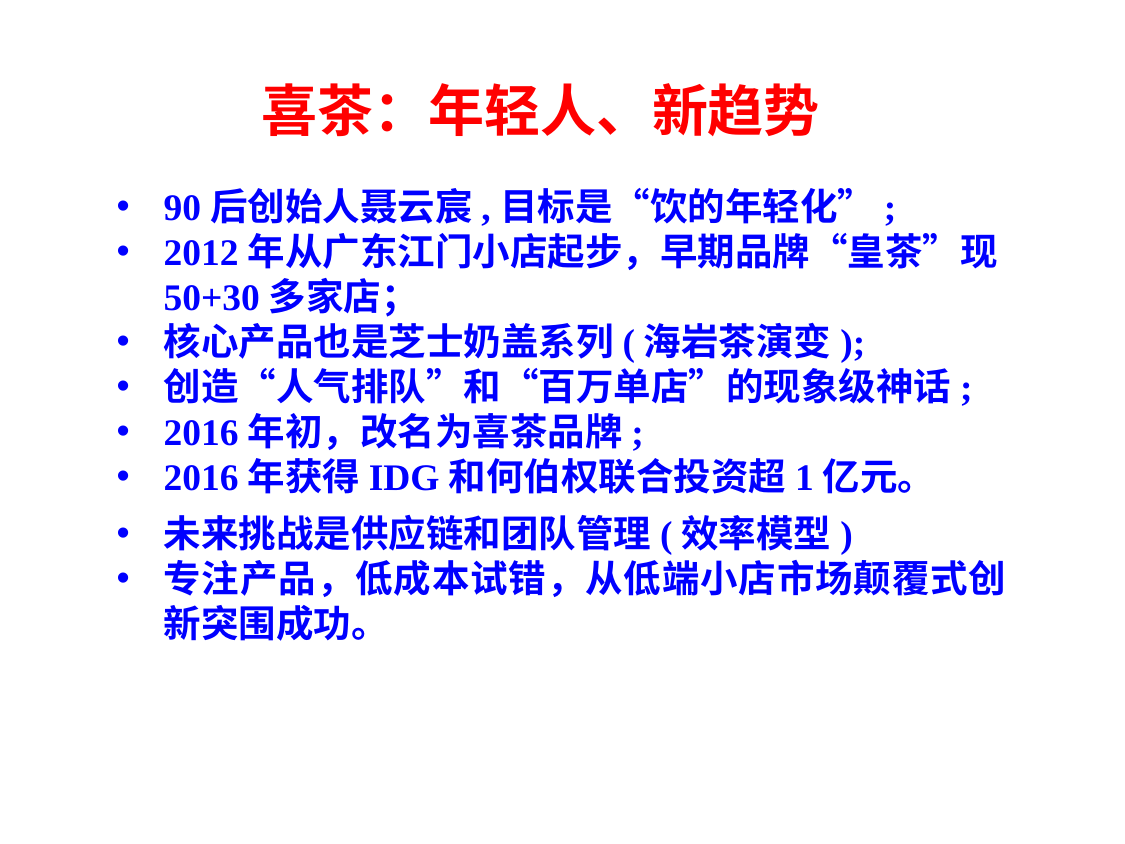

# 喜茶：年轻人、新趋势
90后创始人聂云宸,目标是“饮的年轻化”;
2012年从广东江门小店起步，早期品牌“皇茶”现50+30多家店；
核心产品也是芝士奶盖系列(海岩茶演变);
创造“人气排队”和“百万单店”的现象级神话;
2016年初，改名为喜茶品牌;
2016年获得IDG和何伯权联合投资超1亿元。
未来挑战是供应链和团队管理(效率模型)
专注产品，低成本试错，从低端小店市场颠覆式创新突围成功。

国茶实验室